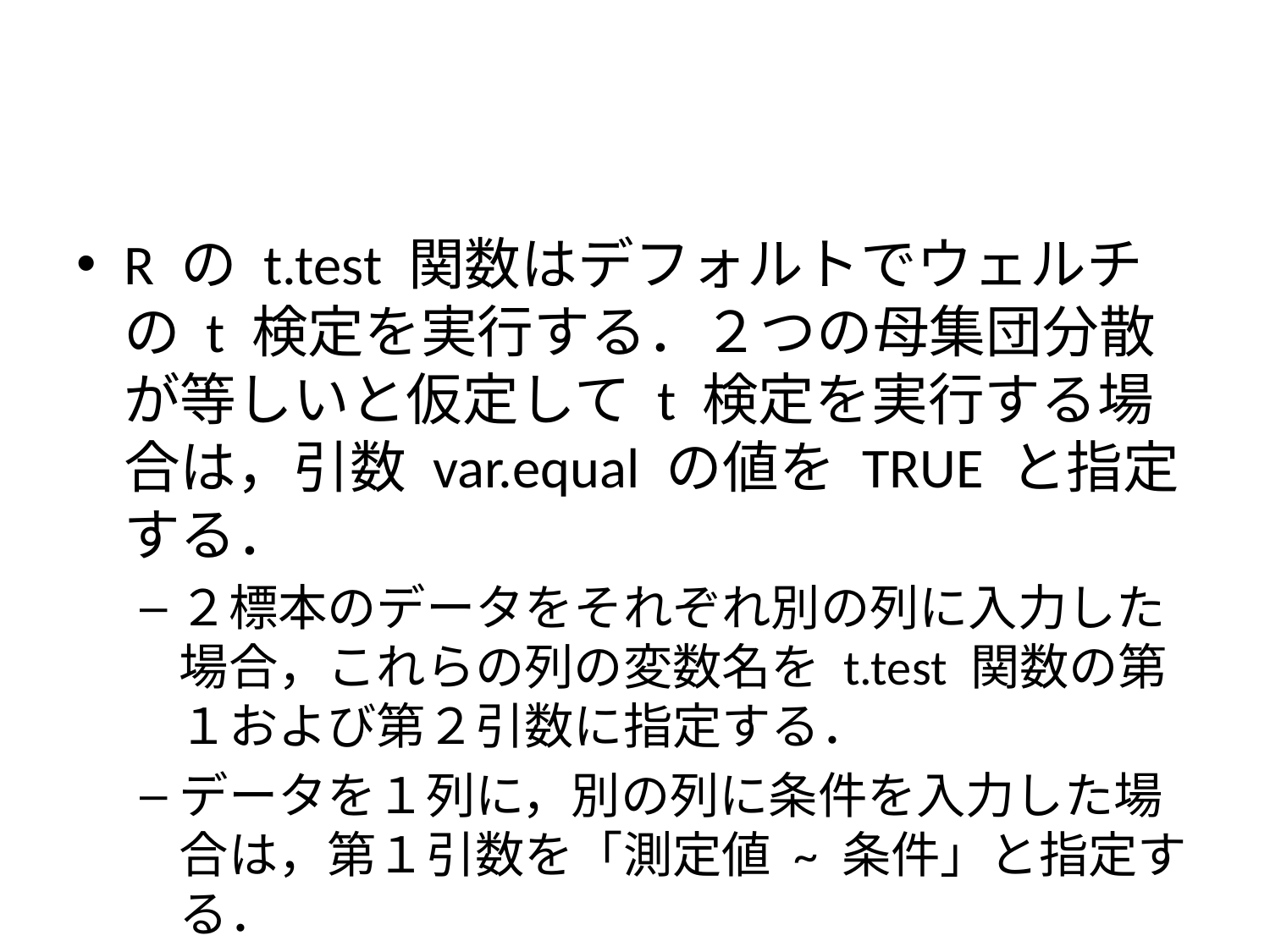

#
R の t.test 関数はデフォルトでウェルチの t 検定を実行する．２つの母集団分散が等しいと仮定して t 検定を実行する場合は，引数 var.equal の値を TRUE と指定する．
２標本のデータをそれぞれ別の列に入力した場合，これらの列の変数名を t.test 関数の第１および第２引数に指定する．
データを１列に，別の列に条件を入力した場合は，第１引数を「測定値 ~ 条件」と指定する．